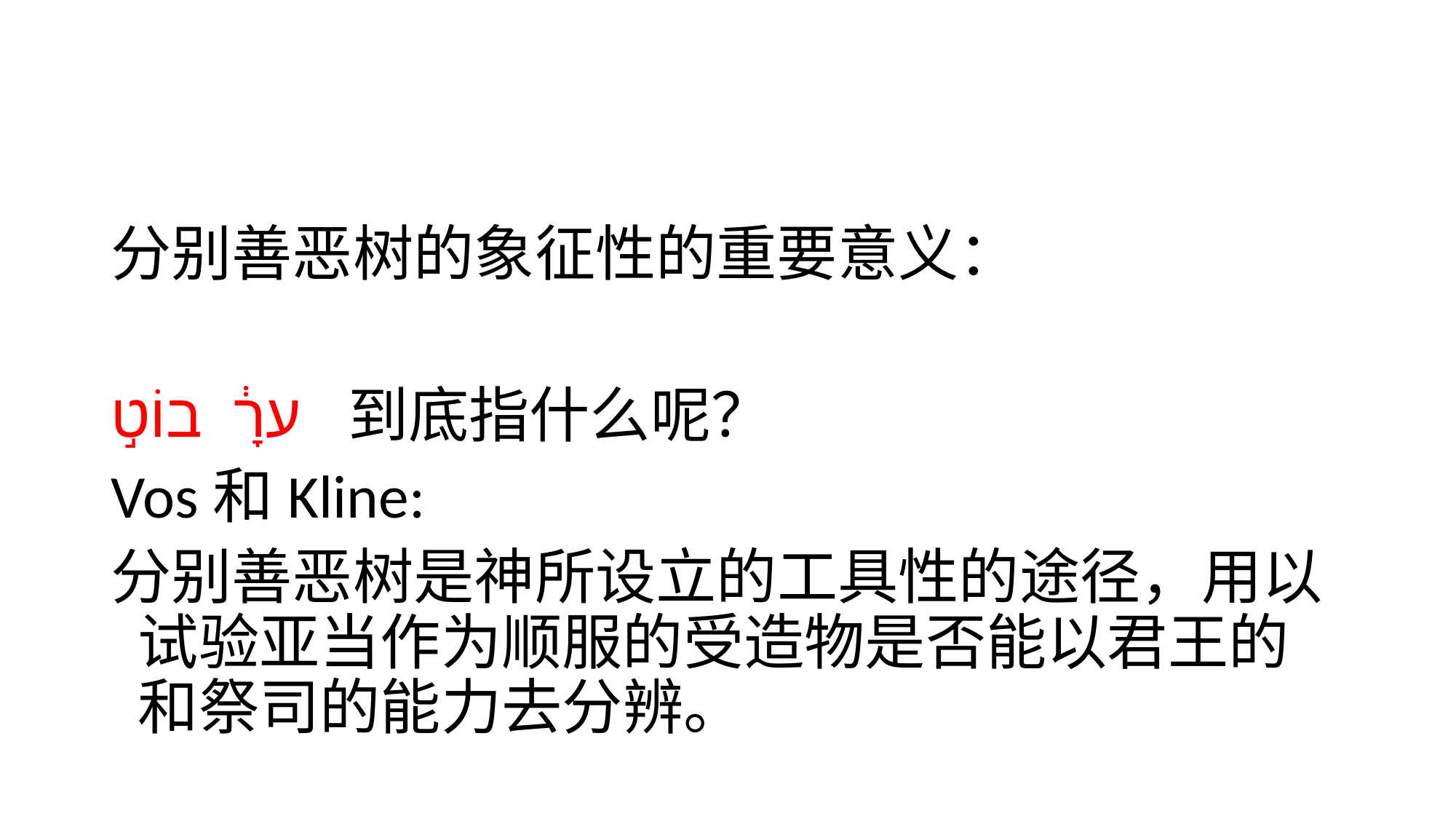

#
分别善恶树的象征性的重要意义：

ערָ֔  בוֹט֣  到底指什么呢？
Vos和Kline:
分别善恶树是神所设立的工具性的途径，用以试验亚当作为顺服的受造物是否能以君王的和祭司的能力去分辨。